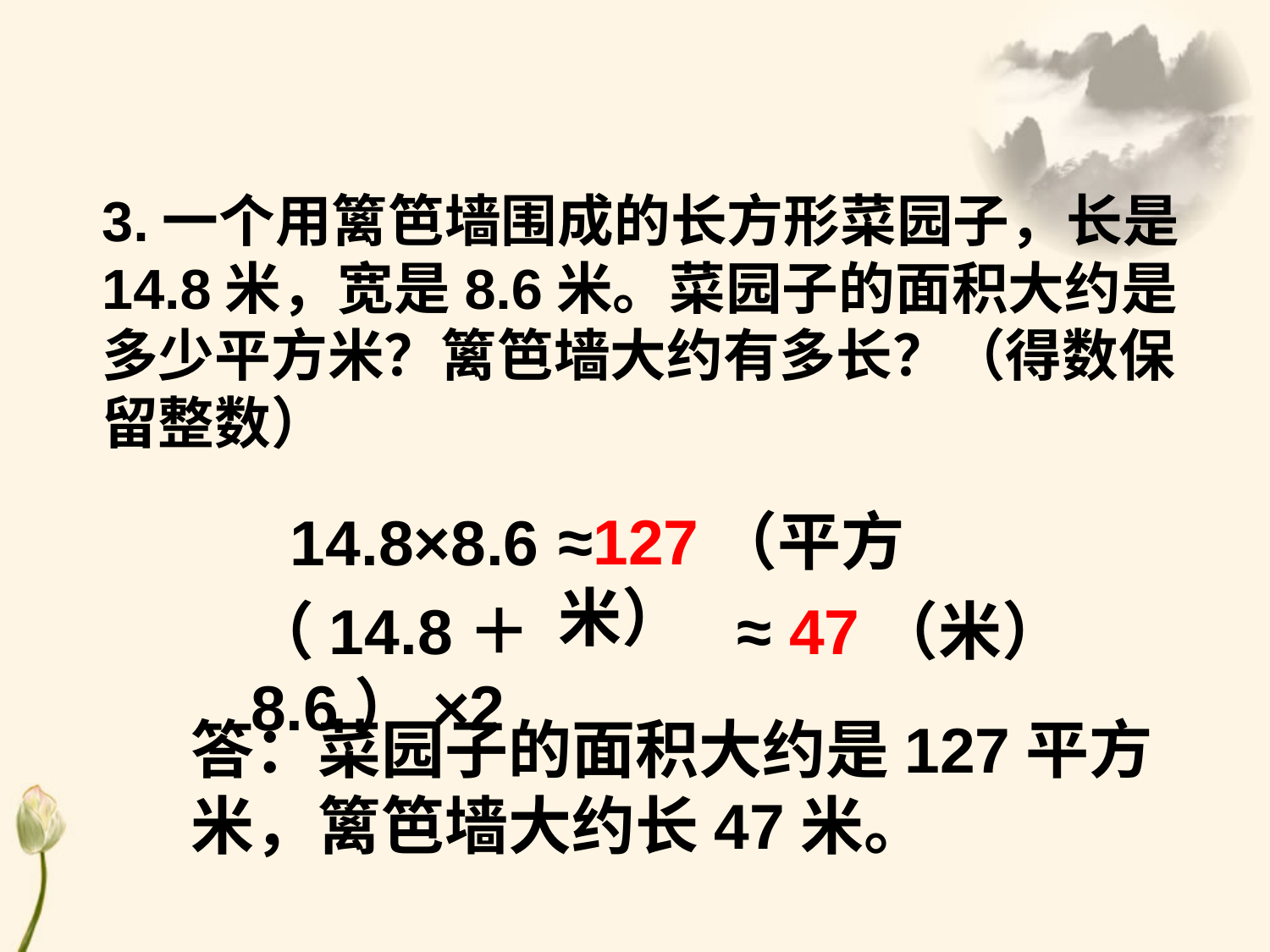

3.一个用篱笆墙围成的长方形菜园子，长是14.8米，宽是8.6米。菜园子的面积大约是多少平方米？篱笆墙大约有多长？（得数保留整数）
≈127（平方米）
14.8×8.6
（14.8＋8.6）×2
≈ 47（米）
答：菜园子的面积大约是127平方米，篱笆墙大约长47米。